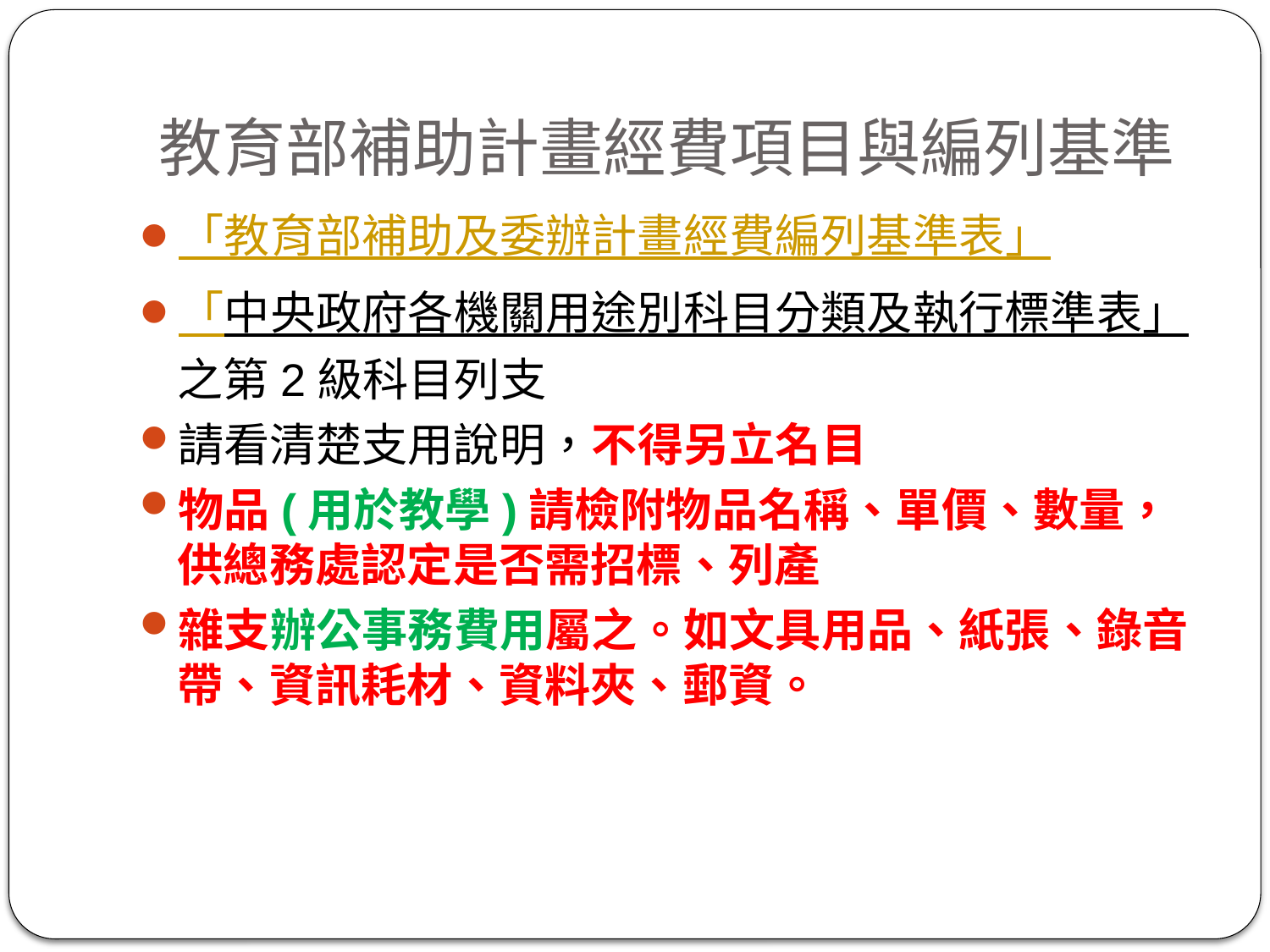

# 教育部補助計畫經費項目與編列基準
「教育部補助及委辦計畫經費編列基準表」
「中央政府各機關用途別科目分類及執行標準表」之第2級科目列支
請看清楚支用說明，不得另立名目
物品(用於教學)請檢附物品名稱、單價、數量，供總務處認定是否需招標、列產
雜支辦公事務費用屬之。如文具用品、紙張、錄音帶、資訊耗材、資料夾、郵資。